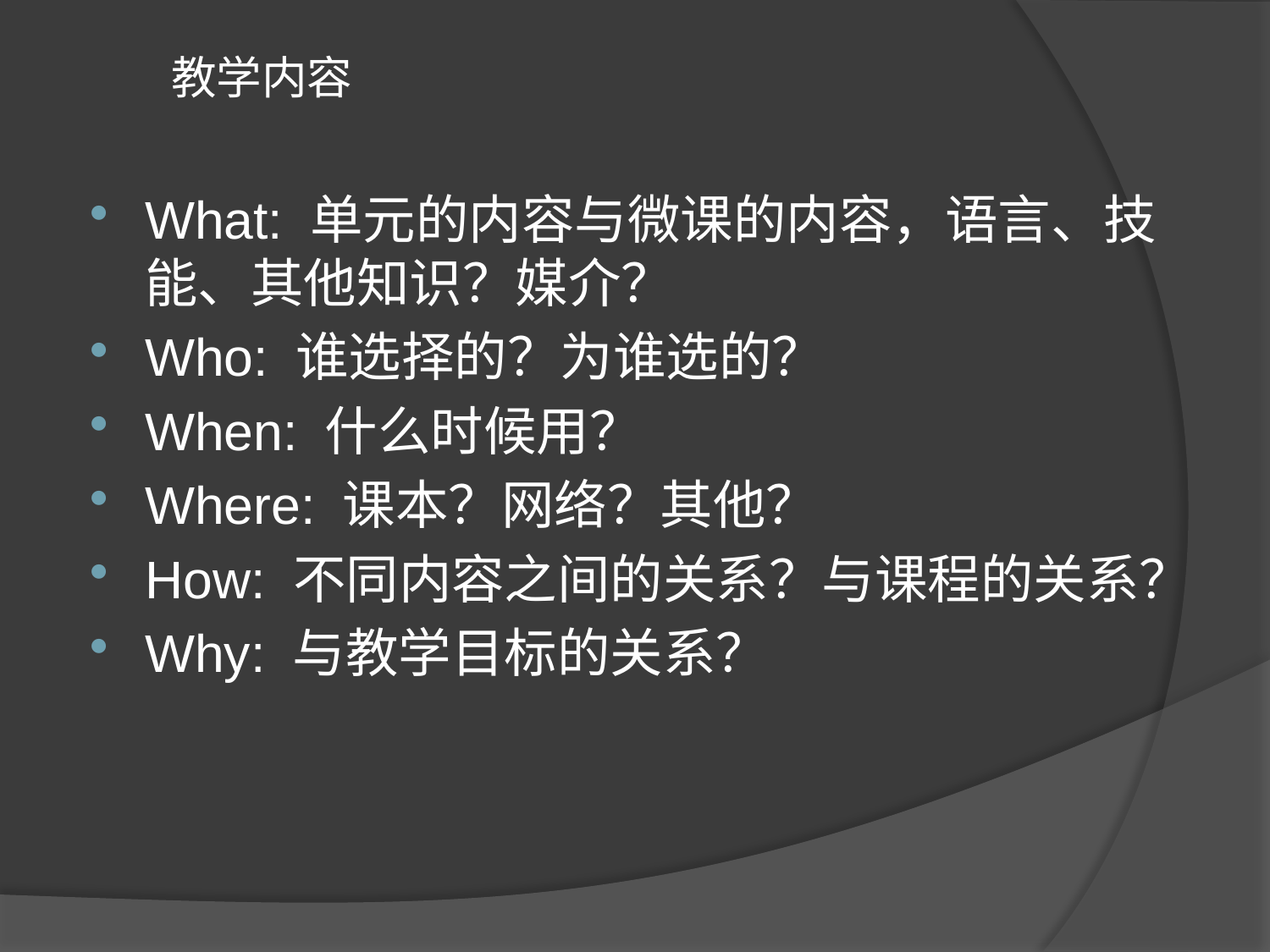

# 教学内容
What: 单元的内容与微课的内容，语言、技能、其他知识？媒介？
Who: 谁选择的？为谁选的？
When: 什么时候用？
Where: 课本？网络？其他？
How: 不同内容之间的关系？与课程的关系？
Why: 与教学目标的关系？